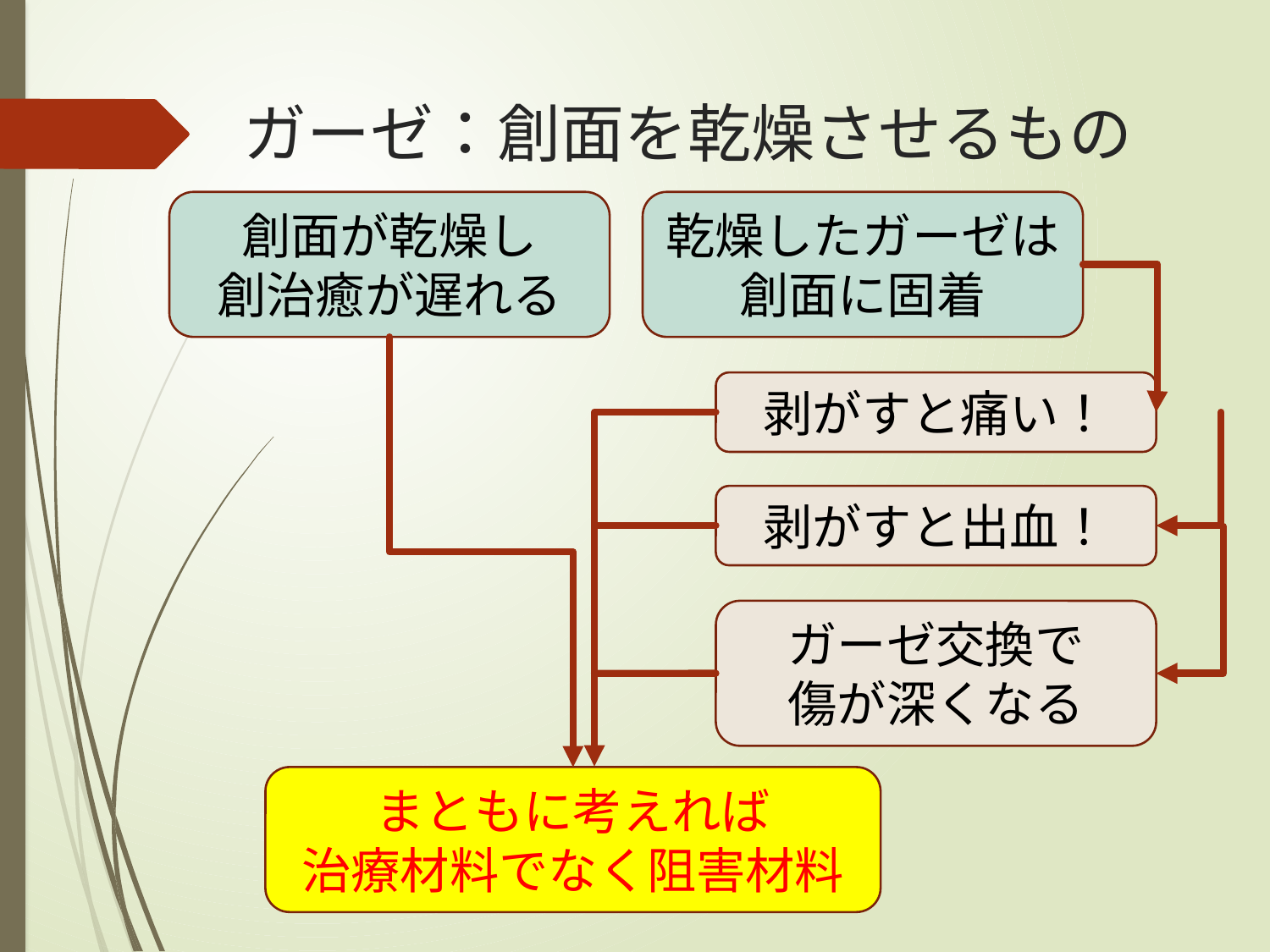

# ガーゼ：創面を乾燥させるもの
創面が乾燥し
創治癒が遅れる
乾燥したガーゼは創面に固着
剥がすと痛い！
まともに考えれば
治療材料でなく阻害材料
剥がすと出血！
ガーゼ交換で
傷が深くなる